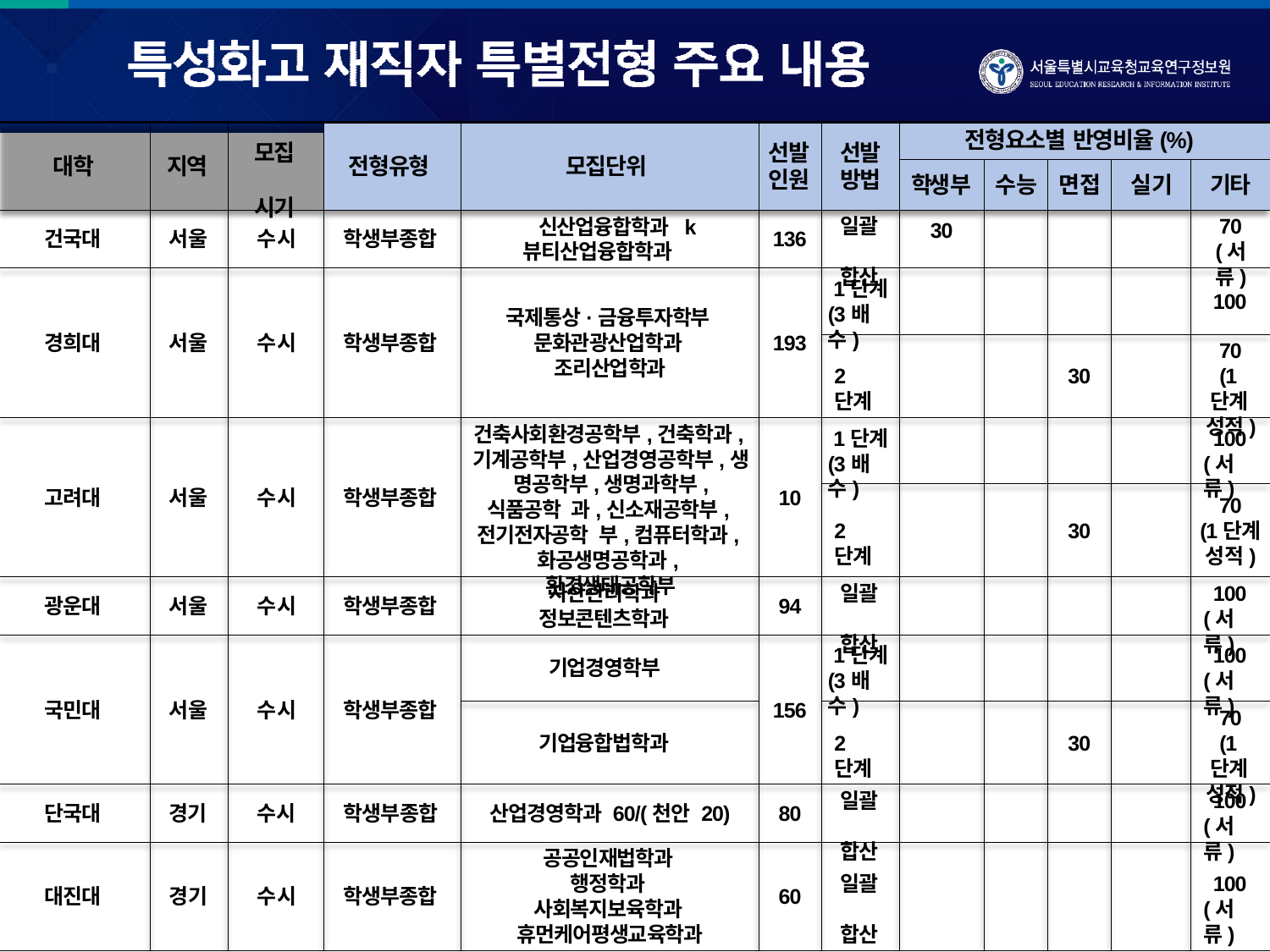

전형요소별 반영비율(%)
모집  시기
선발	선발
인원	방법
대학
지역
전형유형
모집단위
학생부	수능	면접	실기	기타

30
신산업융합학과  k뷰티산업융합학과
일괄  합산
70
(서류)
건국대
서울	수시	학생부종합
136
1단계  (3배수)
100
국제통상·금융투자학부  문화관광산업학과  조리산업학과
경희대
서울	수시	학생부종합
193
70
(1단계  성적)
2단계
30
건축사회환경공학부,건축학과,  기계공학부,산업경영공학부,생  명공학부,생명과학부,식품공학  과,신소재공학부,전기전자공학  부,컴퓨터학과,화공생명공학과,  환경생태공학부
1단계  (3배수)
100
(서류)
고려대
서울	수시	학생부종합
10
70
(1단계
성적)
2단계
30
자산관리학과  정보콘텐츠학과
일괄  합산
100
(서류)
광운대
서울	수시	학생부종합
94
1단계  (3배수)
100
(서류)
기업경영학부
국민대
서울	수시	학생부종합
156
70
(1단계  성적)
기업융합법학과
2단계
30
일괄  합산
100
(서류)
단국대
경기	수시	학생부종합	산업경영학과 60/(천안 20)
80
공공인재법학과  행정학과  사회복지보육학과  휴먼케어평생교육학과
일괄  합산
100
(서류)
대진대
경기	수시	학생부종합
60